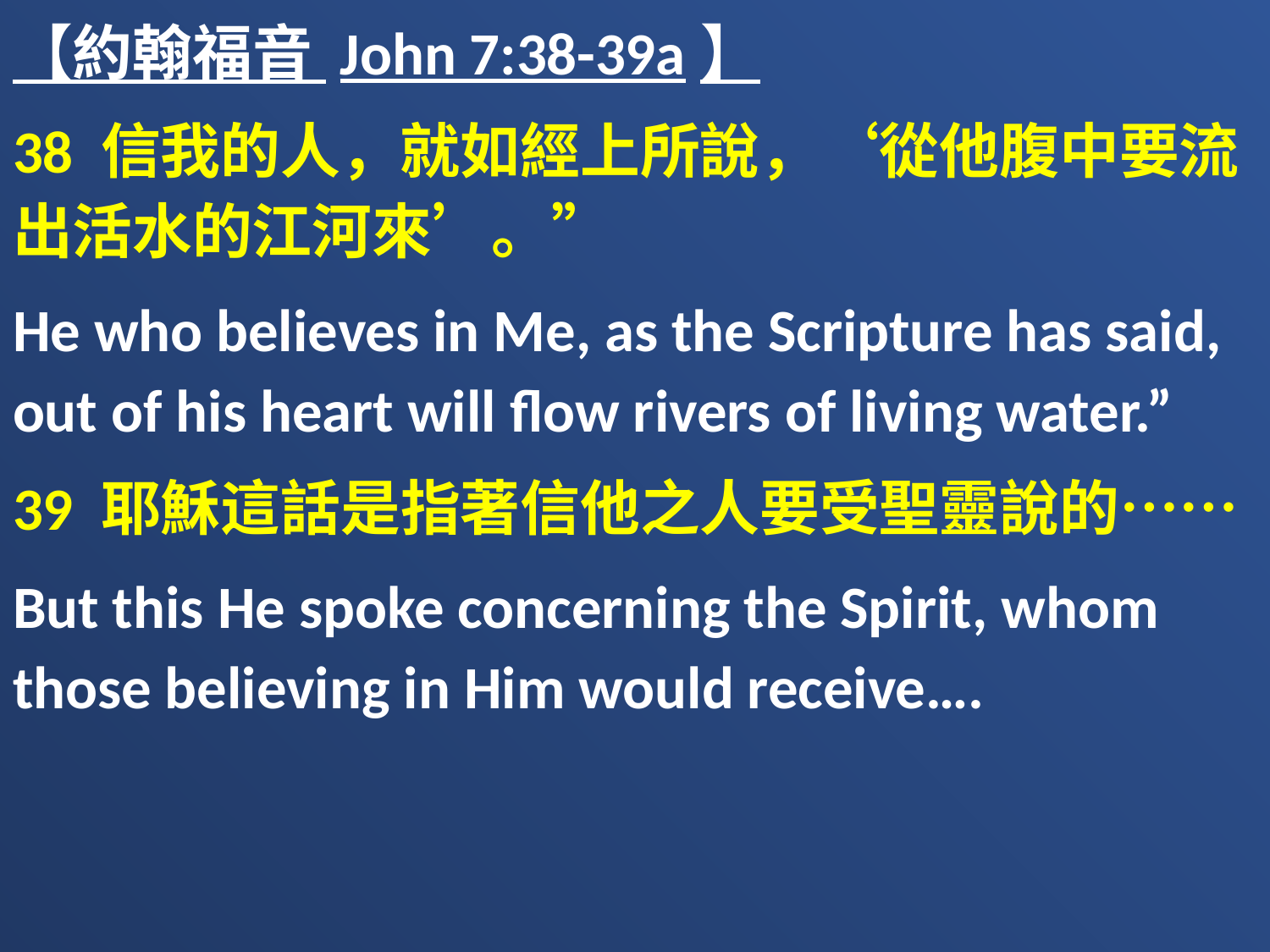

【約翰福音 John 7:38-39a】
38 信我的人，就如經上所說，‘從他腹中要流出活水的江河來’。”
He who believes in Me, as the Scripture has said, out of his heart will flow rivers of living water.”
39 耶穌這話是指著信他之人要受聖靈說的……
But this He spoke concerning the Spirit, whom those believing in Him would receive….